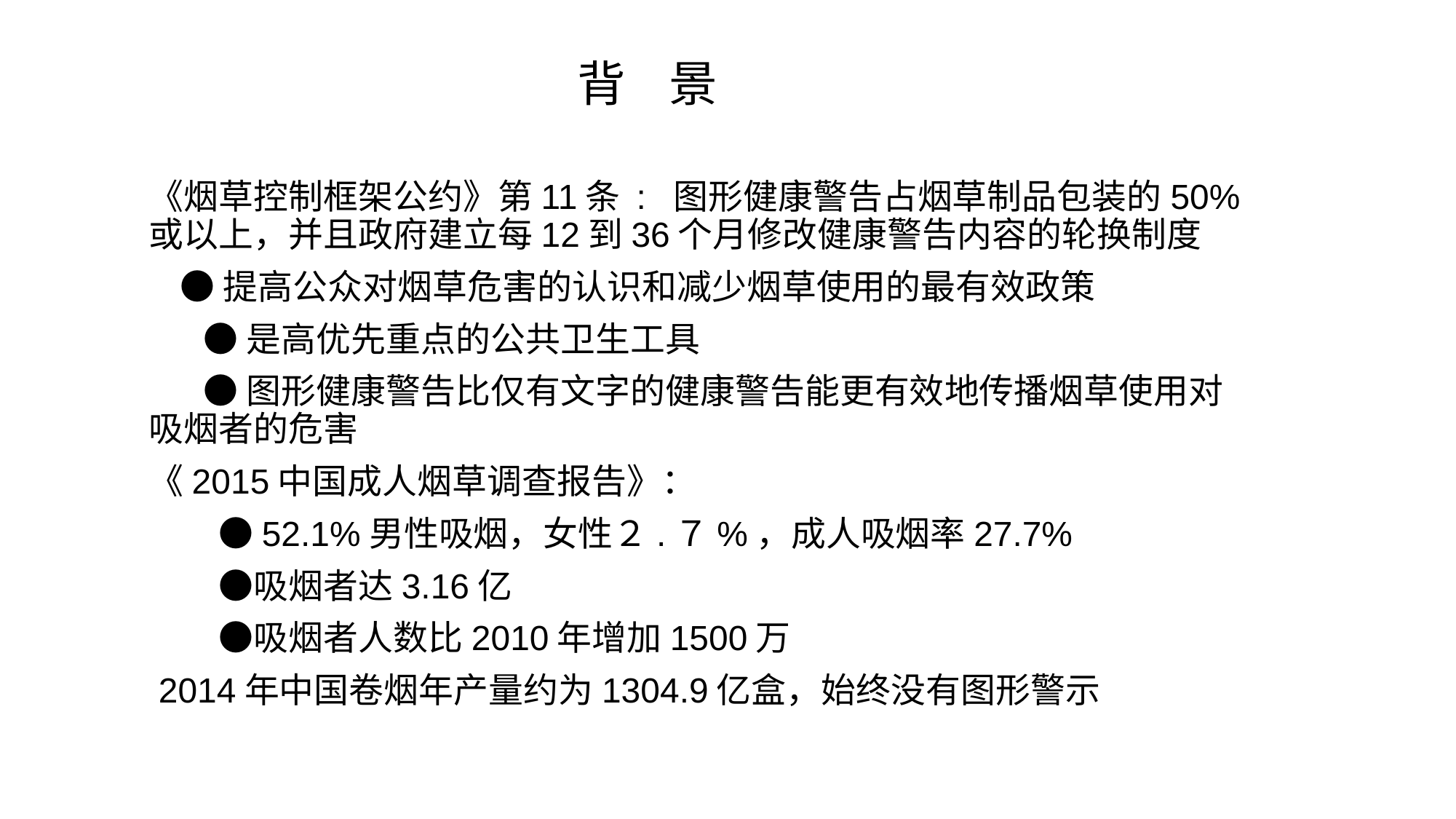

背    景

《烟草控制框架公约》第11条 :  图形健康警告占烟草制品包装的50%或以上，并且政府建立每12到36个月修改健康警告内容的轮换制度
    ●提高公众对烟草危害的认识和减少烟草使用的最有效政策
       ●是高优先重点的公共卫生工具
       ●图形健康警告比仅有文字的健康警告能更有效地传播烟草使用对吸烟者的危害
《2015中国成人烟草调查报告》：
　　●52.1%男性吸烟，女性２.７%，成人吸烟率27.7%
　　●吸烟者达3.16亿
　　●吸烟者人数比2010年增加1500万
 2014年中国卷烟年产量约为1304.9亿盒，始终没有图形警示